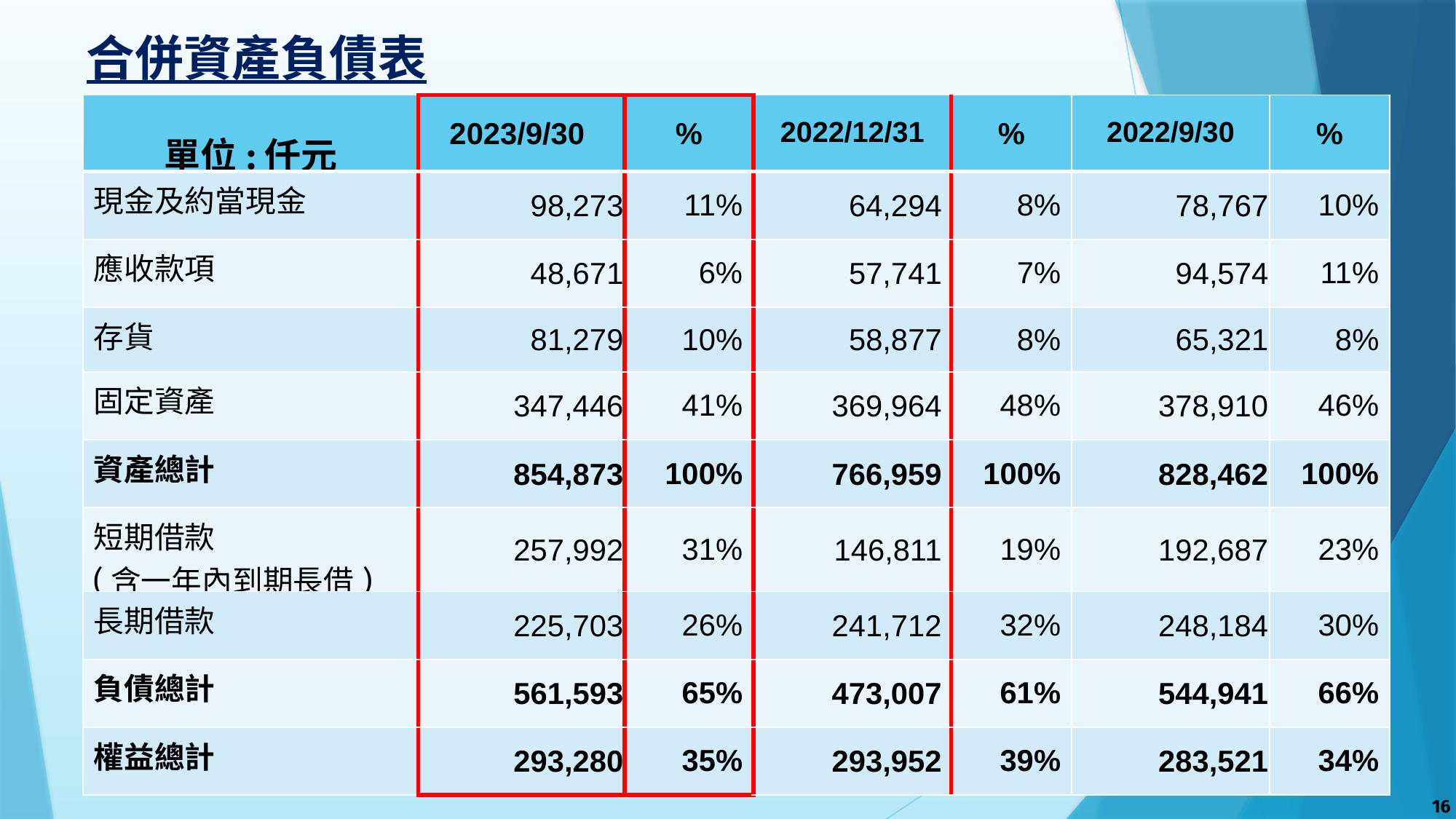

合併資產負債表
| 單位:仟元 | 2023/9/30 | % | 2022/12/31 | % | 2022/9/30 | % |
| --- | --- | --- | --- | --- | --- | --- |
| 現金及約當現金 | 98,273 | 11% | 64,294 | 8% | 78,767 | 10% |
| 應收款項 | 48,671 | 6% | 57,741 | 7% | 94,574 | 11% |
| 存貨 | 81,279 | 10% | 58,877 | 8% | 65,321 | 8% |
| 固定資產 | 347,446 | 41% | 369,964 | 48% | 378,910 | 46% |
| 資產總計 | 854,873 | 100% | 766,959 | 100% | 828,462 | 100% |
| 短期借款 (含一年內到期長借) | 257,992 | 31% | 146,811 | 19% | 192,687 | 23% |
| 長期借款 | 225,703 | 26% | 241,712 | 32% | 248,184 | 30% |
| 負債總計 | 561,593 | 65% | 473,007 | 61% | 544,941 | 66% |
| 權益總計 | 293,280 | 35% | 293,952 | 39% | 283,521 | 34% |
16